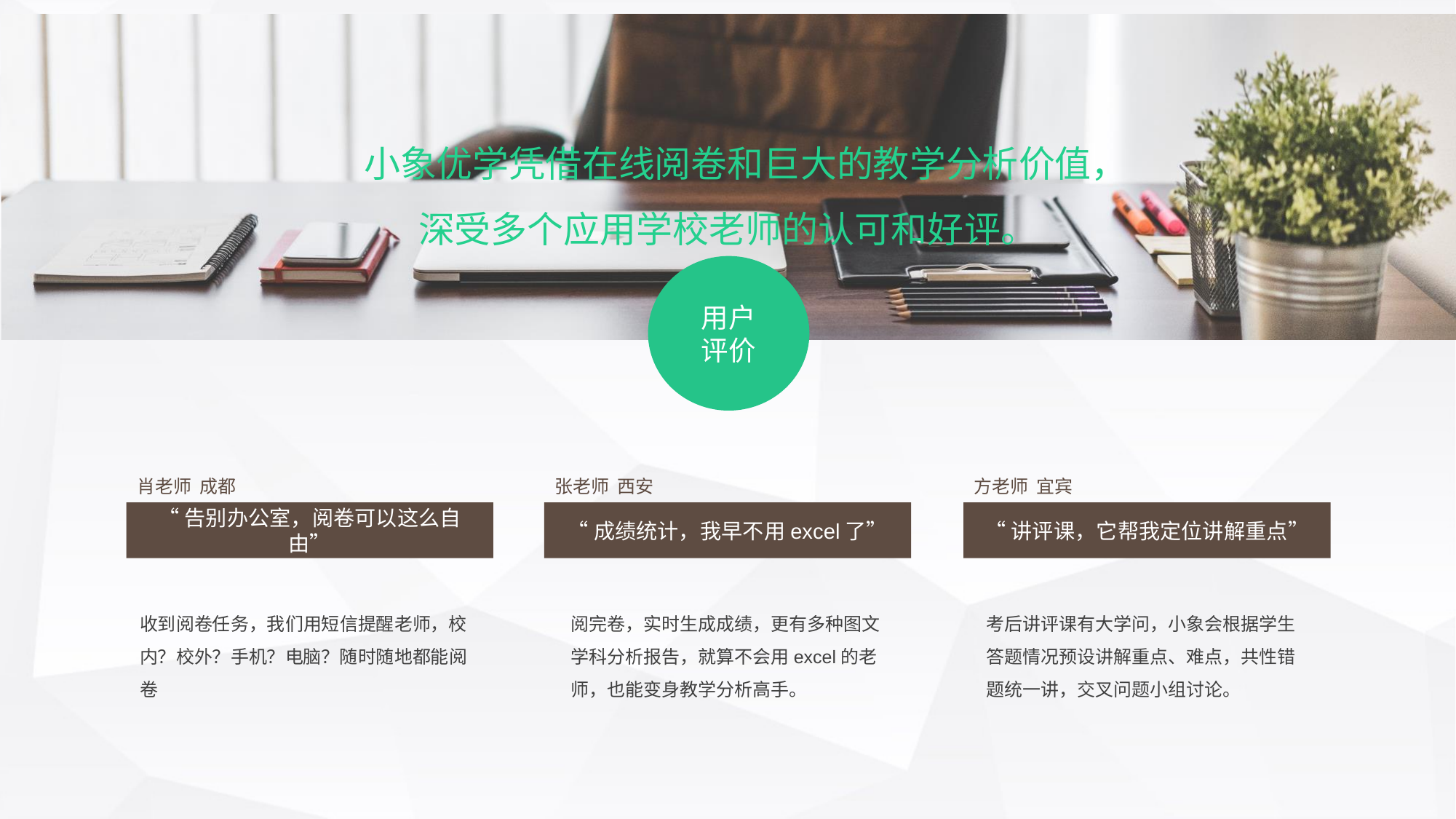

小象优学凭借在线阅卷和巨大的教学分析价值，深受多个应用学校老师的认可和好评。
用户
评价
肖老师  成都
张老师  西安
方老师  宜宾
“告别办公室，阅卷可以这么自由”
“成绩统计，我早不用excel了”
“讲评课，它帮我定位讲解重点”
收到阅卷任务，我们用短信提醒老师，校内？校外？手机？电脑？随时随地都能阅卷
阅完卷，实时生成成绩，更有多种图文学科分析报告，就算不会用excel的老师，也能变身教学分析高手。
考后讲评课有大学问，小象会根据学生答题情况预设讲解重点、难点，共性错题统一讲，交叉问题小组讨论。